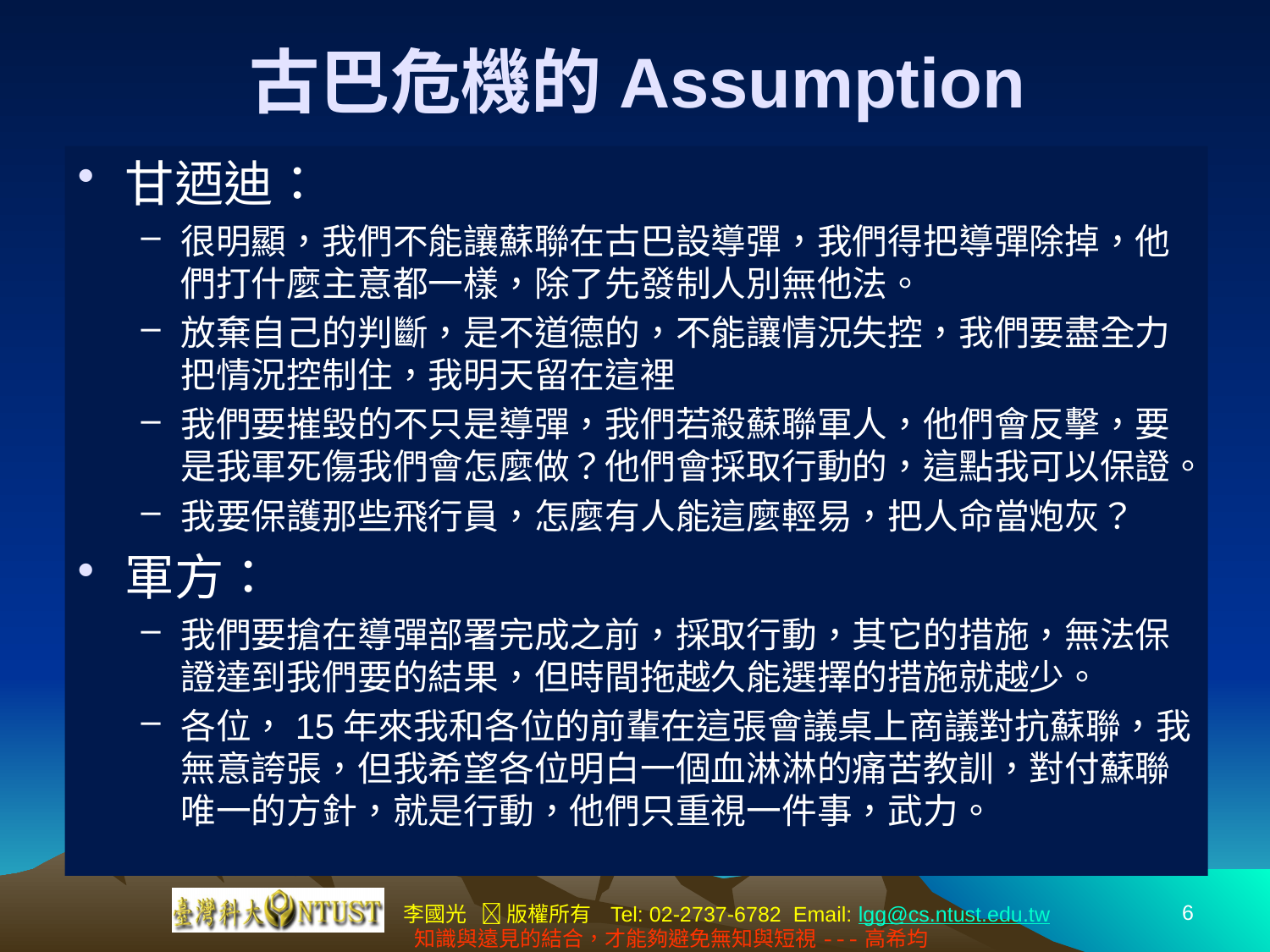

# 古巴危機的Assumption
甘迺迪：
很明顯，我們不能讓蘇聯在古巴設導彈，我們得把導彈除掉，他們打什麼主意都一樣，除了先發制人別無他法。
放棄自己的判斷，是不道德的，不能讓情況失控，我們要盡全力把情況控制住，我明天留在這裡
我們要摧毀的不只是導彈，我們若殺蘇聯軍人，他們會反擊，要是我軍死傷我們會怎麼做？他們會採取行動的，這點我可以保證。
我要保護那些飛行員，怎麼有人能這麼輕易，把人命當炮灰？
軍方：
我們要搶在導彈部署完成之前，採取行動，其它的措施，無法保證達到我們要的結果，但時間拖越久能選擇的措施就越少。
各位，15年來我和各位的前輩在這張會議桌上商議對抗蘇聯，我無意誇張，但我希望各位明白一個血淋淋的痛苦教訓，對付蘇聯唯一的方針，就是行動，他們只重視一件事，武力。
6